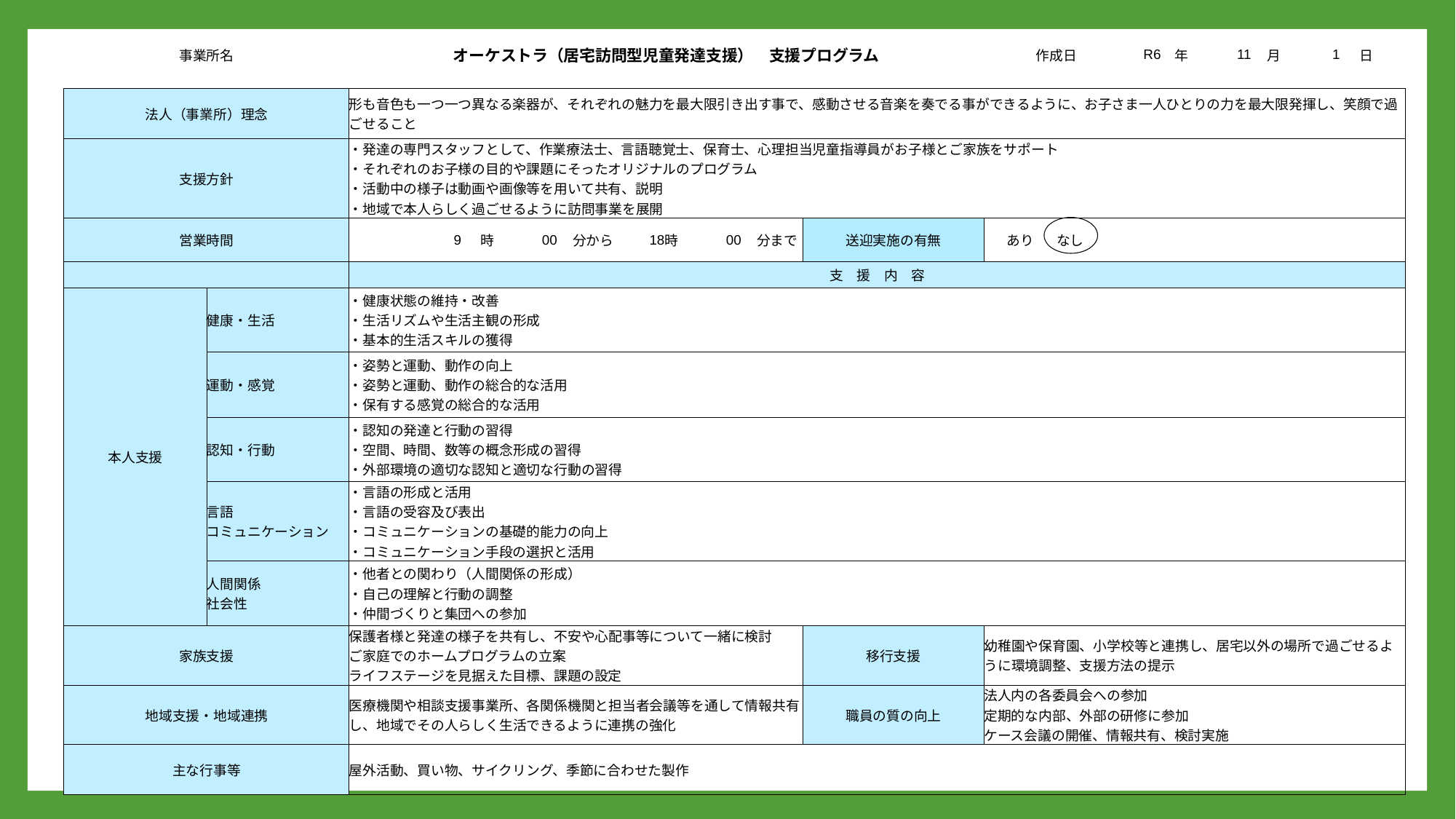

| 事業所名 |  | オーケストラ（居宅訪問型児童発達支援）　支援プログラム |  |  |  |  |  |  |  |  |  |  | 作成日 |  | R6 | 年 | 11 | 月 | 1 | 日 |
| --- | --- | --- | --- | --- | --- | --- | --- | --- | --- | --- | --- | --- | --- | --- | --- | --- | --- | --- | --- | --- |
|  |  |  |  |  |  |  |  |  |  |  |  |  |  |  |  |  |  |  |  |  |
| 法人（事業所）理念 |  | 形も音色も一つ一つ異なる楽器が、それぞれの魅力を最大限引き出す事で、感動させる音楽を奏でる事ができるように、お子さま一人ひとりの力を最大限発揮し、笑顔で過ごせること |  |  |  |  |  |  |  |  |  |  |  |  |  |  |  |  |  |  |
| 支援方針 |  | ・発達の専門スタッフとして、作業療法士、言語聴覚士、保育士、心理担当児童指導員がお子様とご家族をサポート ・それぞれのお子様の目的や課題にそったオリジナルのプログラム ・活動中の様子は動画や画像等を用いて共有、説明 ・地域で本人らしく過ごせるように訪問事業を展開 |  |  |  |  |  |  |  |  |  |  |  |  |  |  |  |  |  |  |
| 営業時間 |  |  | 9 | 時 | 00 | 分から | 18 | 時 | 00 | 分まで | 送迎実施の有無 |  | あり | なし |  |  |  |  |  |  |
|  |  | 支　援　内　容 |  |  |  |  |  |  |  |  |  |  |  |  |  |  |  |  |  |  |
| 本人支援 | 健康・生活 | ・健康状態の維持・改善 ・生活リズムや生活主観の形成 ・基本的生活スキルの獲得 |  |  |  |  |  |  |  |  |  |  |  |  |  |  |  |  |  |  |
|  | 運動・感覚 | ・姿勢と運動、動作の向上 ・姿勢と運動、動作の総合的な活用 ・保有する感覚の総合的な活用 |  |  |  |  |  |  |  |  |  |  |  |  |  |  |  |  |  |  |
|  | 認知・行動 | ・認知の発達と行動の習得 ・空間、時間、数等の概念形成の習得 ・外部環境の適切な認知と適切な行動の習得 |  |  |  |  |  |  |  |  |  |  |  |  |  |  |  |  |  |  |
|  | 言語 コミュニケーション | ・言語の形成と活用 ・言語の受容及び表出 ・コミュニケーションの基礎的能力の向上 ・コミュニケーション手段の選択と活用 |  |  |  |  |  |  |  |  |  |  |  |  |  |  |  |  |  |  |
|  | 人間関係 社会性 | ・他者との関わり（人間関係の形成） ・自己の理解と行動の調整 ・仲間づくりと集団への参加 |  |  |  |  |  |  |  |  |  |  |  |  |  |  |  |  |  |  |
| 家族支援 |  | 保護者様と発達の様子を共有し、不安や心配事等について一緒に検討 ご家庭でのホームプログラムの立案 ライフステージを見据えた目標、課題の設定 |  |  |  |  |  |  |  |  | 移行支援 |  | 幼稚園や保育園、小学校等と連携し、居宅以外の場所で過ごせるように環境調整、支援方法の提示 |  |  |  |  |  |  |  |
| 地域支援・地域連携 |  | 医療機関や相談支援事業所、各関係機関と担当者会議等を通して情報共有し、地域でその人らしく生活できるように連携の強化 |  |  |  |  |  |  |  |  | 職員の質の向上 |  | 法人内の各委員会への参加 定期的な内部、外部の研修に参加 ケース会議の開催、情報共有、検討実施 |  |  |  |  |  |  |  |
| 主な行事等 |  | 屋外活動、買い物、サイクリング、季節に合わせた製作 |  |  |  |  |  |  |  |  |  |  |  |  |  |  |  |  |  |  |